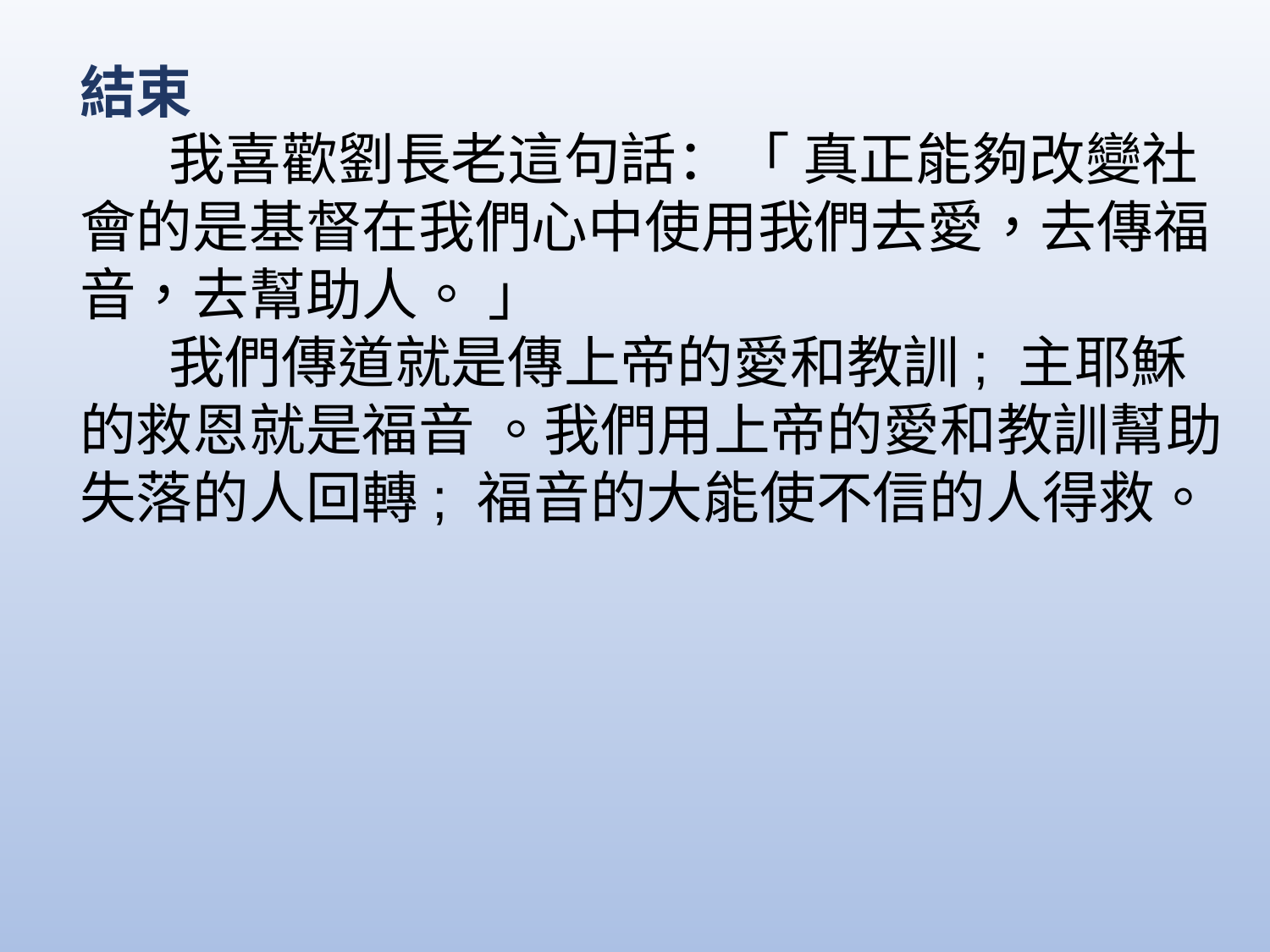

結束
       我喜歡劉長老這句話：「 真正能夠改變社會的是基督在我們心中使用我們去愛，去傳福音，去幫助人。 」
       我們傳道就是傳上帝的愛和教訓; 主耶穌的救恩就是福音 。我們用上帝的愛和教訓幫助失落的人回轉; 福音的大能使不信的人得救。